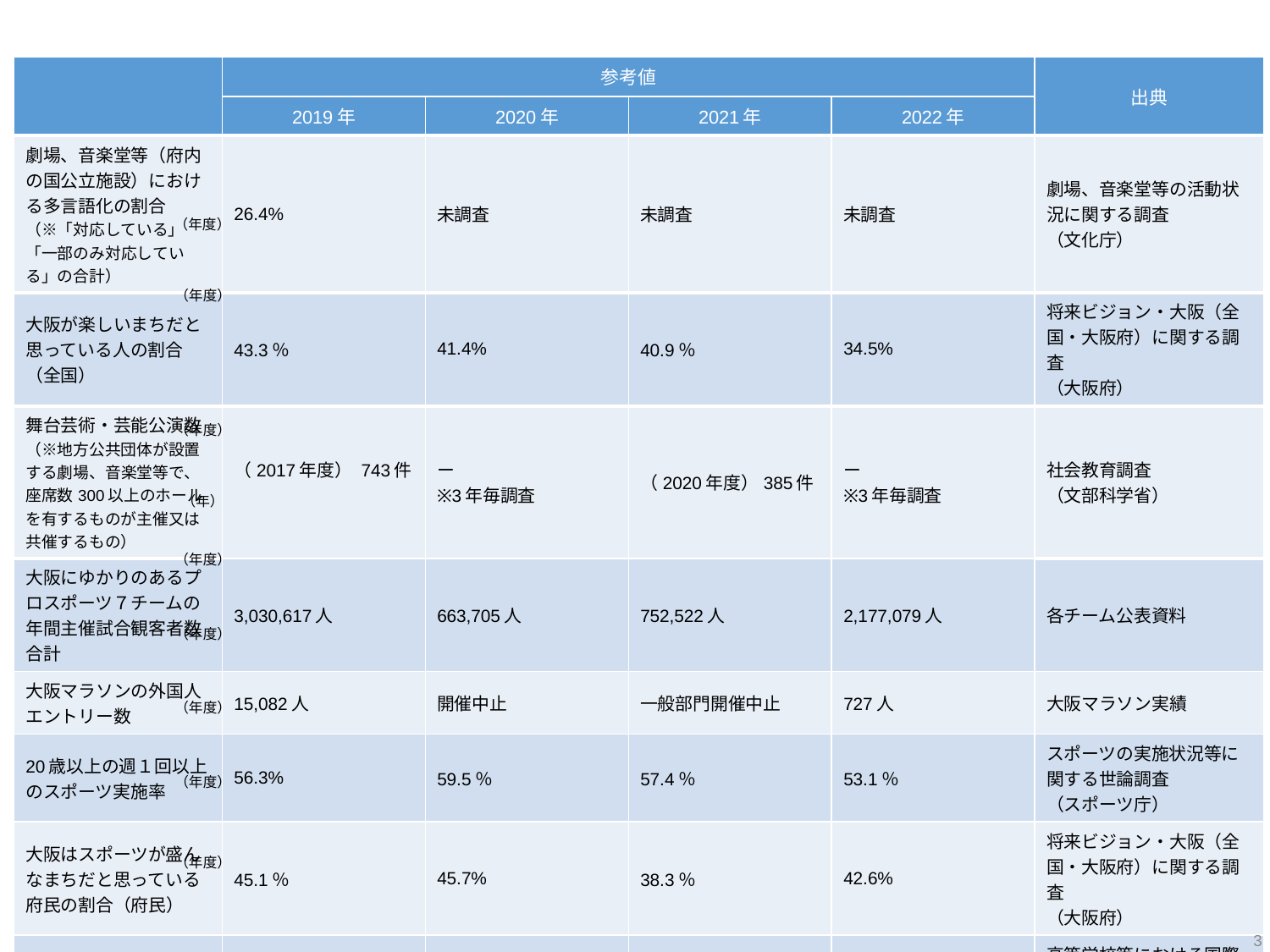

|  | 参考値 |  |  |  | 出典 |
| --- | --- | --- | --- | --- | --- |
|  | 2019年 | 2020年 | 2021年 | 2022年 |  |
| 劇場、音楽堂等（府内の国公立施設）における多言語化の割合 （※「対応している」「一部のみ対応している」の合計） | 26.4% | 未調査 | 未調査 | 未調査 | 劇場、音楽堂等の活動状況に関する調査 （文化庁） |
| 大阪が楽しいまちだと 思っている人の割合 （全国） | 43.3％ | 41.4% | 40.9％ | 34.5% | 将来ビジョン・大阪（全国・大阪府）に関する調査 （大阪府） |
| 舞台芸術・芸能公演数 （※地方公共団体が設置する劇場、音楽堂等で、座席数300以上のホールを有するものが主催又は共催するもの） | （2017年度） 743件 | ー ※3年毎調査 | （2020年度）385件 | ー ※3年毎調査 | 社会教育調査 （文部科学省） |
| 大阪にゆかりのあるプロスポーツ７チームの年間主催試合観客者数合計 | 3,030,617人 | 663,705人 | 752,522人 | 2,177,079人 | 各チーム公表資料 |
| 大阪マラソンの外国人 エントリー数 | 15,082人 | 開催中止 | 一般部門開催中止 | 727人 | 大阪マラソン実績 |
| 20歳以上の週１回以上のスポーツ実施率 | 56.3% | 59.5％ | 57.4％ | 53.1％ | スポーツの実施状況等に関する世論調査 （スポーツ庁） |
| 大阪はスポーツが盛んなまちだと思っている府民の割合（府民） | 45.1％ | 45.7% | 38.3％ | 42.6% | 将来ビジョン・大阪（全国・大阪府）に関する調査 （大阪府） |
| 海外留学する高校生数 | （2017年度）455人 | ー | ― | ー | 高等学校等における国際交流等の状況について （文部科学省） |
| 海外留学する大学生数（大阪府内の大学） ※３か月以上の留学 | 2,952人 （うち協定等に基づく留学2,431人） | 176人 （うち協定等に基づく留学 123人） | 1,356人 （うち協定等に基づく留学 1,144人） | ー | 日本人学生留学状況調査 （独立行政法人日本学生支援機構（JASSO）） |
（年度）
（年度）
（年度）
（年）
（年度）
（年度）
（年度）
（年度）
（年度）
3